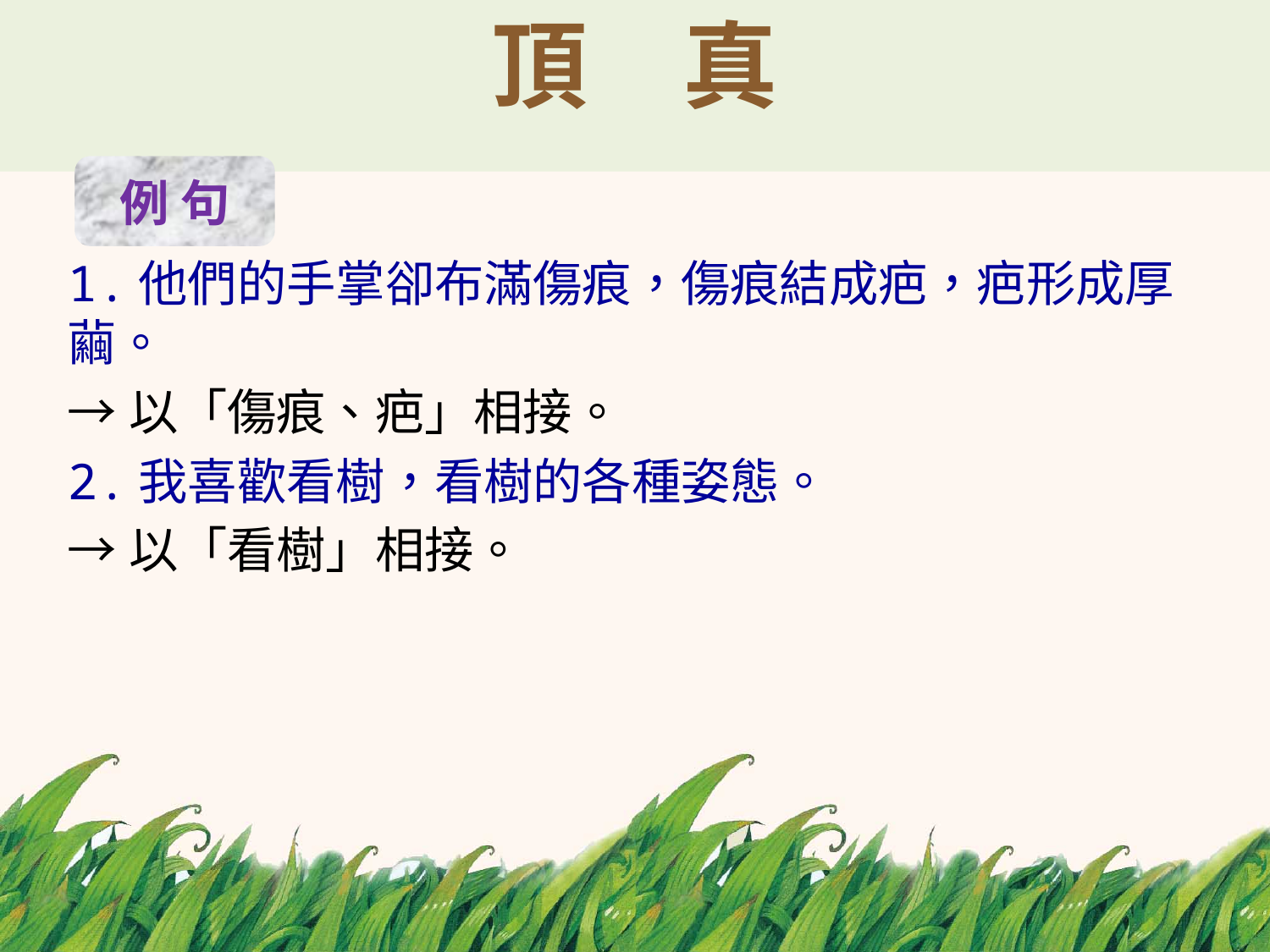

# 頂　真
例 句
1.他們的手掌卻布滿傷痕，傷痕結成疤，疤形成厚繭。
→以「傷痕、疤」相接。
2.我喜歡看樹，看樹的各種姿態。
→以「看樹」相接。